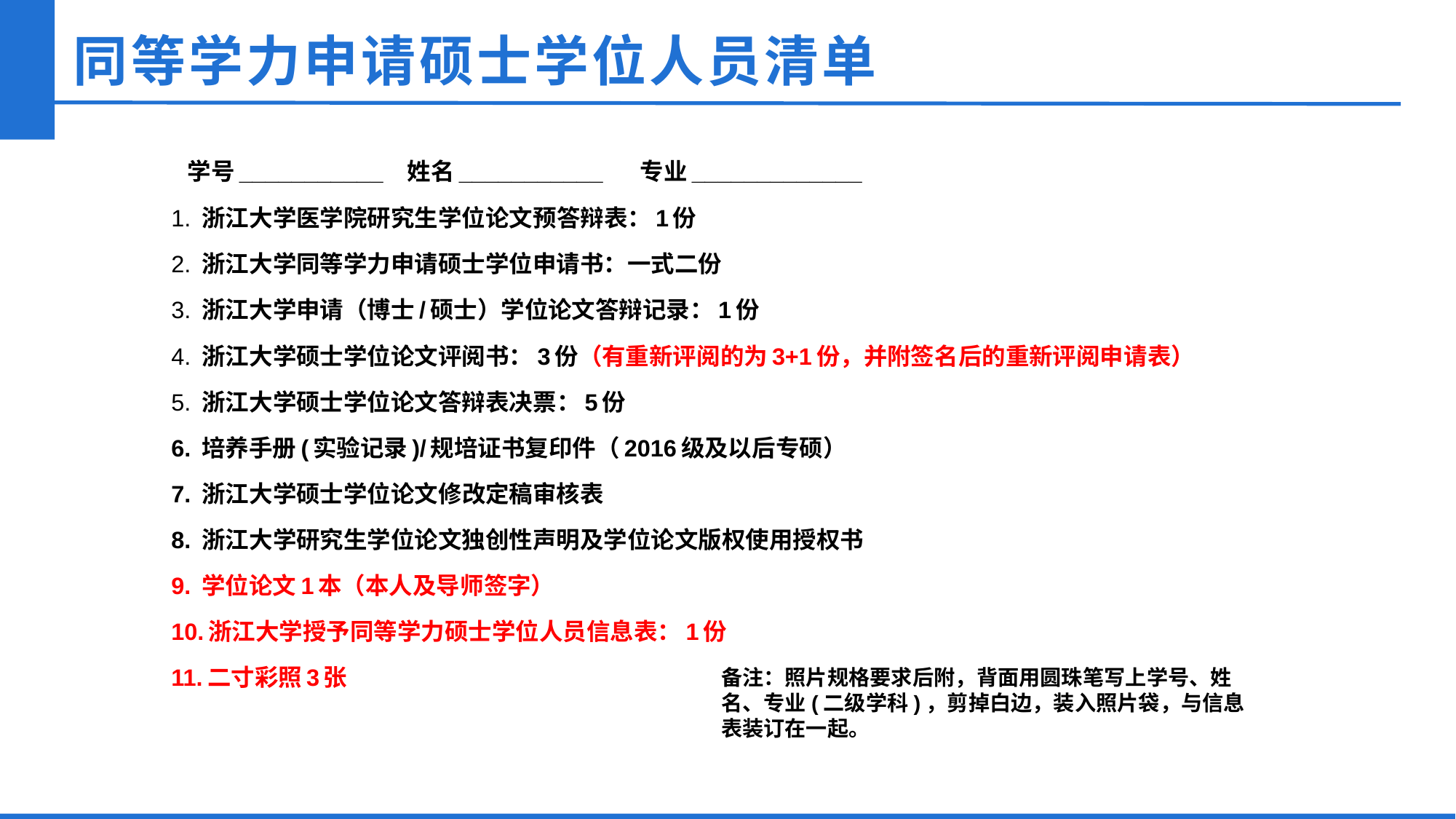

同等学力申请硕士学位人员清单
  学号___________   姓名___________     专业_____________
1. 浙江大学医学院研究生学位论文预答辩表：1份
2. 浙江大学同等学力申请硕士学位申请书：一式二份
3. 浙江大学申请（博士/硕士）学位论文答辩记录：1份
4. 浙江大学硕士学位论文评阅书：3份（有重新评阅的为3+1份，并附签名后的重新评阅申请表）
5. 浙江大学硕士学位论文答辩表决票：5份
6. 培养手册(实验记录)/规培证书复印件（2016级及以后专硕）
7. 浙江大学硕士学位论文修改定稿审核表
8. 浙江大学研究生学位论文独创性声明及学位论文版权使用授权书
9. 学位论文1本（本人及导师签字）
10.浙江大学授予同等学力硕士学位人员信息表：1份
11.二寸彩照3张

备注：照片规格要求后附，背面用圆珠笔写上学号、姓名、专业(二级学科)，剪掉白边，装入照片袋，与信息表装订在一起。